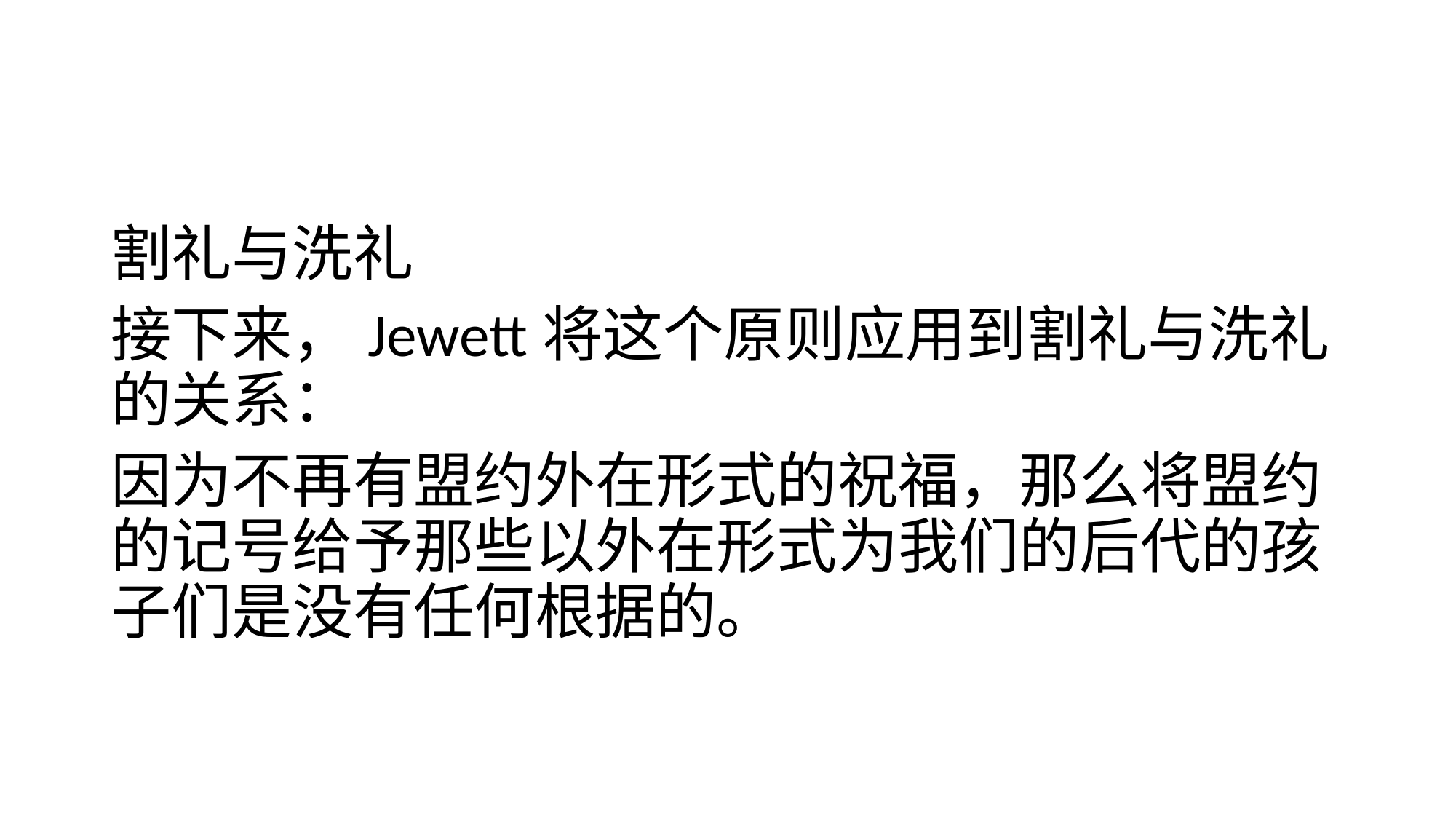

#
割礼与洗礼
接下来，Jewett将这个原则应用到割礼与洗礼的关系：
因为不再有盟约外在形式的祝福，那么将盟约的记号给予那些以外在形式为我们的后代的孩子们是没有任何根据的。